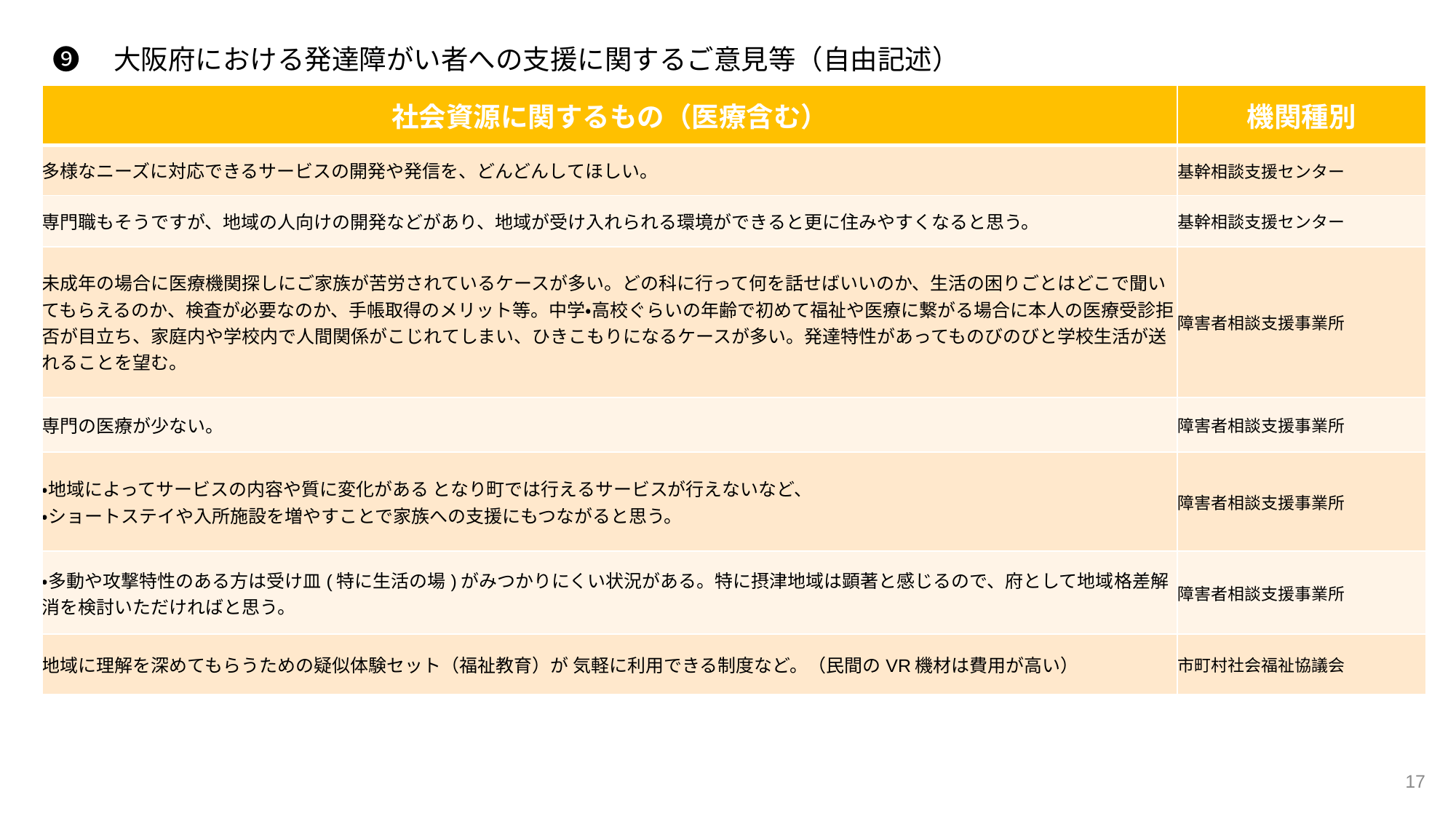

❾　大阪府における発達障がい者への支援に関するご意見等（自由記述）
| 社会資源に関するもの（医療含む） | 機関種別 |
| --- | --- |
| 多様なニーズに対応できるサービスの開発や発信を、どんどんしてほしい。 | 基幹相談支援センター |
| 専門職もそうですが、地域の人向けの開発などがあり、地域が受け入れられる環境ができると更に住みやすくなると思う。 | 基幹相談支援センター |
| 未成年の場合に医療機関探しにご家族が苦労されているケースが多い。どの科に行って何を話せばいいのか、生活の困りごとはどこで聞いてもらえるのか、検査が必要なのか、手帳取得のメリット等。中学・高校ぐらいの年齢で初めて福祉や医療に繋がる場合に本人の医療受診拒否が目立ち、家庭内や学校内で人間関係がこじれてしまい、ひきこもりになるケースが多い。発達特性があってものびのびと学校生活が送れることを望む。 | 障害者相談支援事業所 |
| 専門の医療が少ない。 | 障害者相談支援事業所 |
| ・地域によってサービスの内容や質に変化がある となり町では行えるサービスが行えないなど、 ・ショートステイや入所施設を増やすことで家族への支援にもつながると思う。 | 障害者相談支援事業所 |
| ・多動や攻撃特性のある方は受け皿(特に生活の場)がみつかりにくい状況がある。特に摂津地域は顕著と感じるので、府として地域格差解消を検討いただければと思う。 | 障害者相談支援事業所 |
| 地域に理解を深めてもらうための疑似体験セット（福祉教育）が 気軽に利用できる制度など。（民間のVR機材は費用が高い） | 市町村社会福祉協議会 |
17